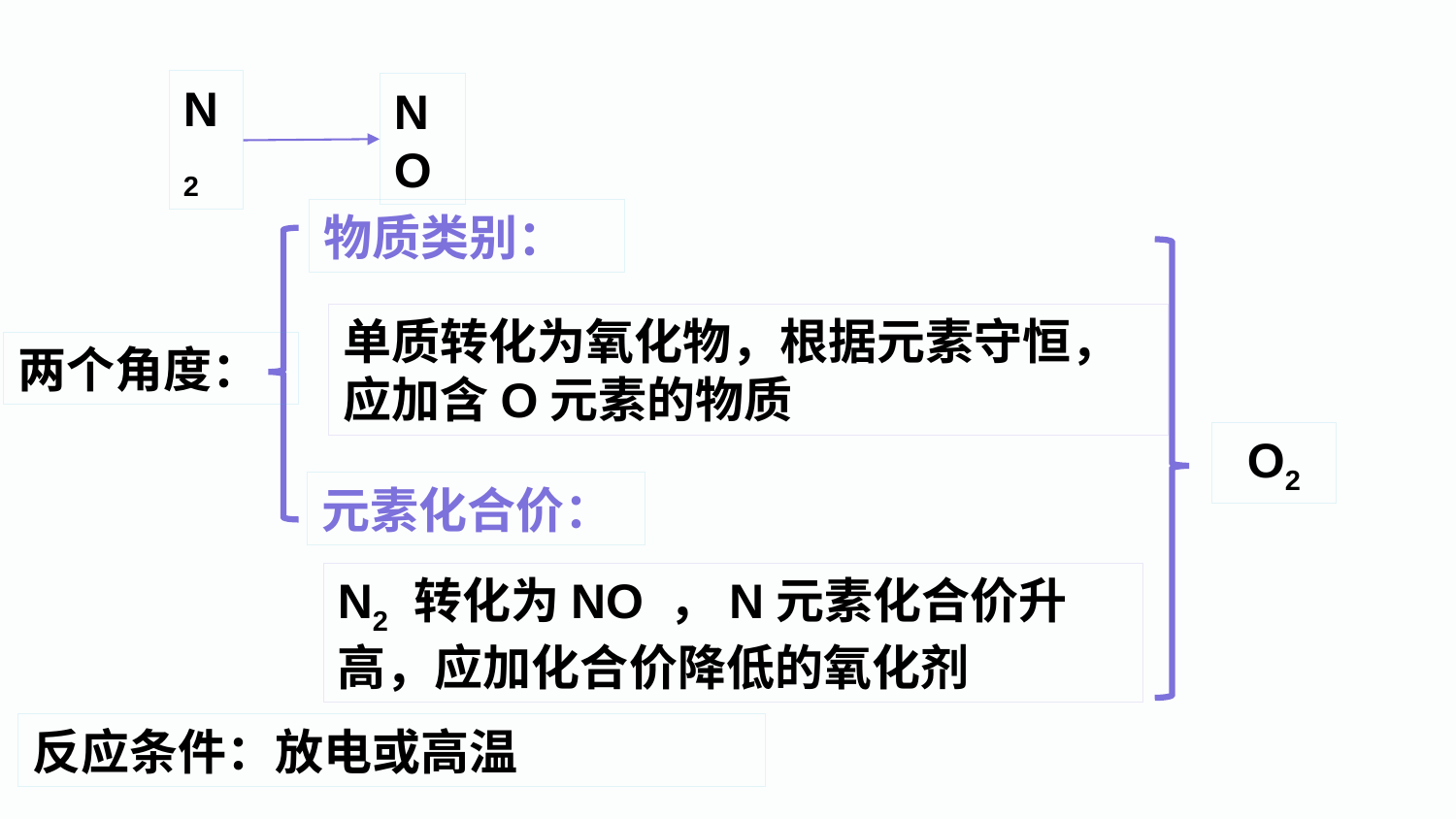

N2
NO
物质类别：

单质转化为氧化物，根据元素守恒，应加含O元素的物质
两个角度：
O2
元素化合价：
N2 转化为NO ，N元素化合价升高，应加化合价降低的氧化剂
反应条件：放电或高温